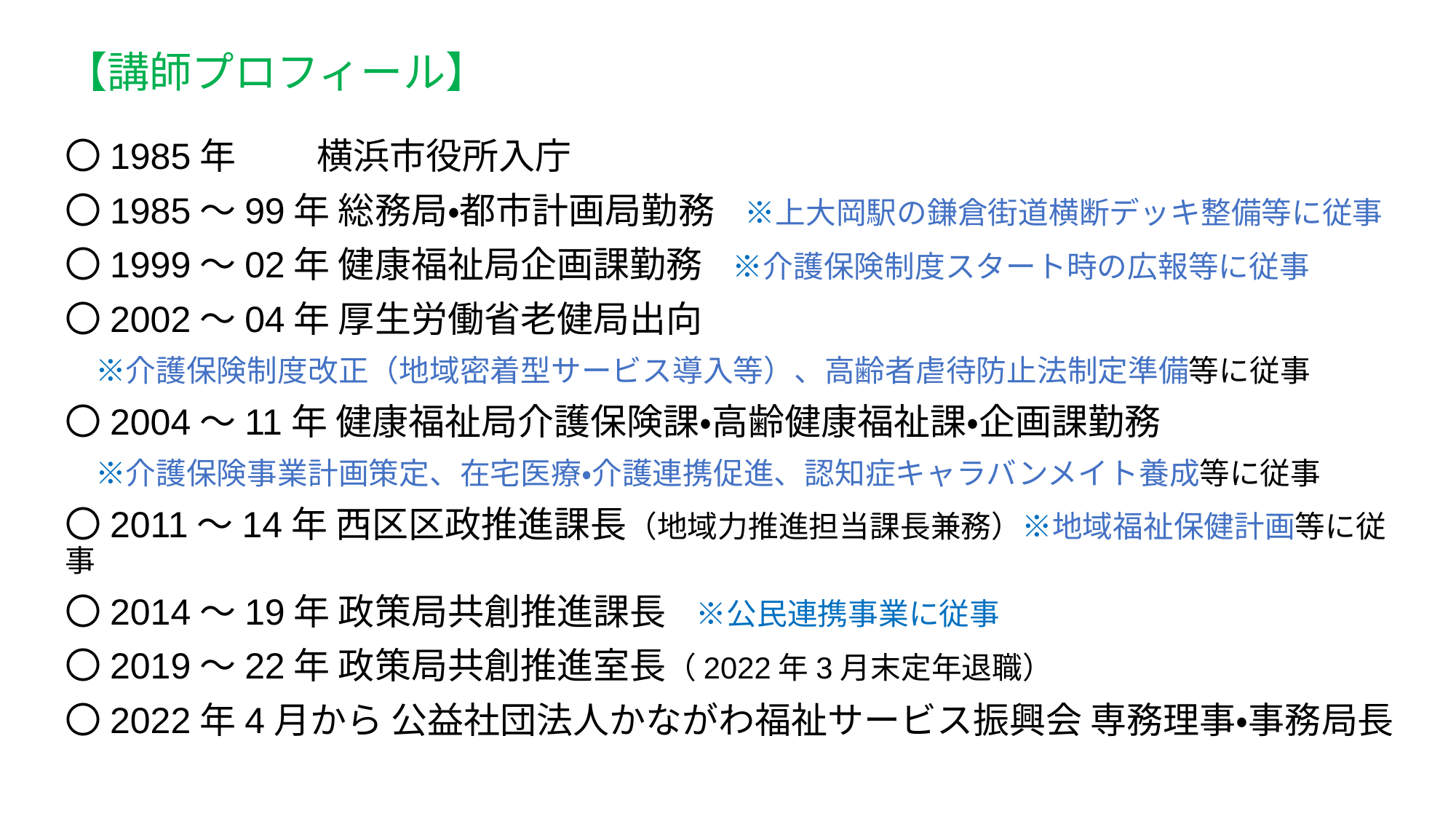

# 【講師プロフィール】
〇1985年　　 横浜市役所入庁
〇1985～99年 総務局・都市計画局勤務　※上大岡駅の鎌倉街道横断デッキ整備等に従事
〇1999～02年 健康福祉局企画課勤務　※介護保険制度スタート時の広報等に従事
〇2002～04年 厚生労働省老健局出向
　※介護保険制度改正（地域密着型サービス導入等）、高齢者虐待防止法制定準備等に従事
〇2004～11年 健康福祉局介護保険課・高齢健康福祉課・企画課勤務
　※介護保険事業計画策定、在宅医療・介護連携促進、認知症キャラバンメイト養成等に従事
〇2011～14年 西区区政推進課長（地域力推進担当課長兼務）※地域福祉保健計画等に従事
〇2014～19年 政策局共創推進課長　※公民連携事業に従事
〇2019～22年 政策局共創推進室長（2022年3月末定年退職）
〇2022年4月から 公益社団法人かながわ福祉サービス振興会 専務理事・事務局長